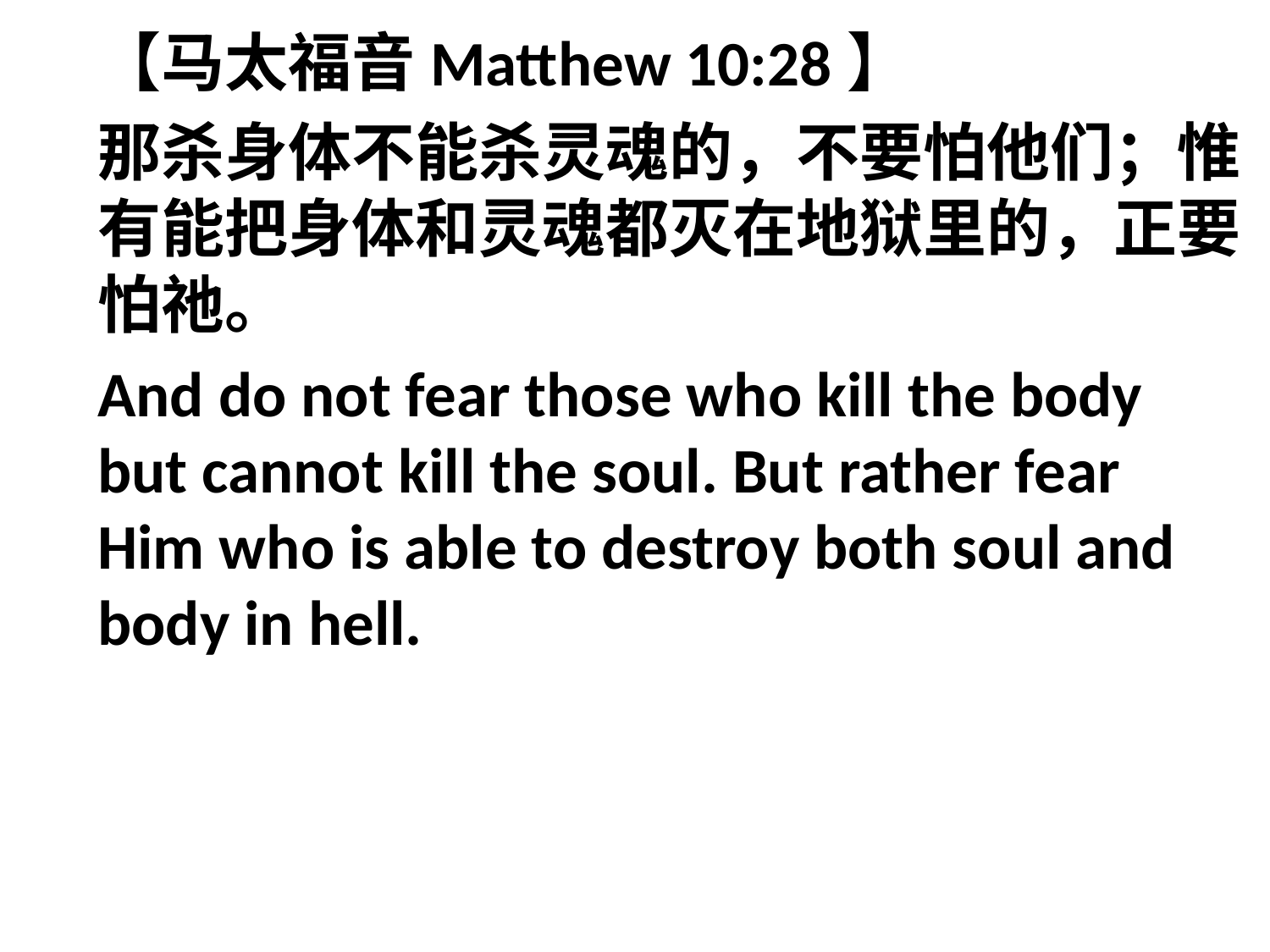

【马太福音Matthew 10:28】
那杀身体不能杀灵魂的，不要怕他们；惟有能把身体和灵魂都灭在地狱里的，正要怕祂。
And do not fear those who kill the body but cannot kill the soul. But rather fear Him who is able to destroy both soul and body in hell.